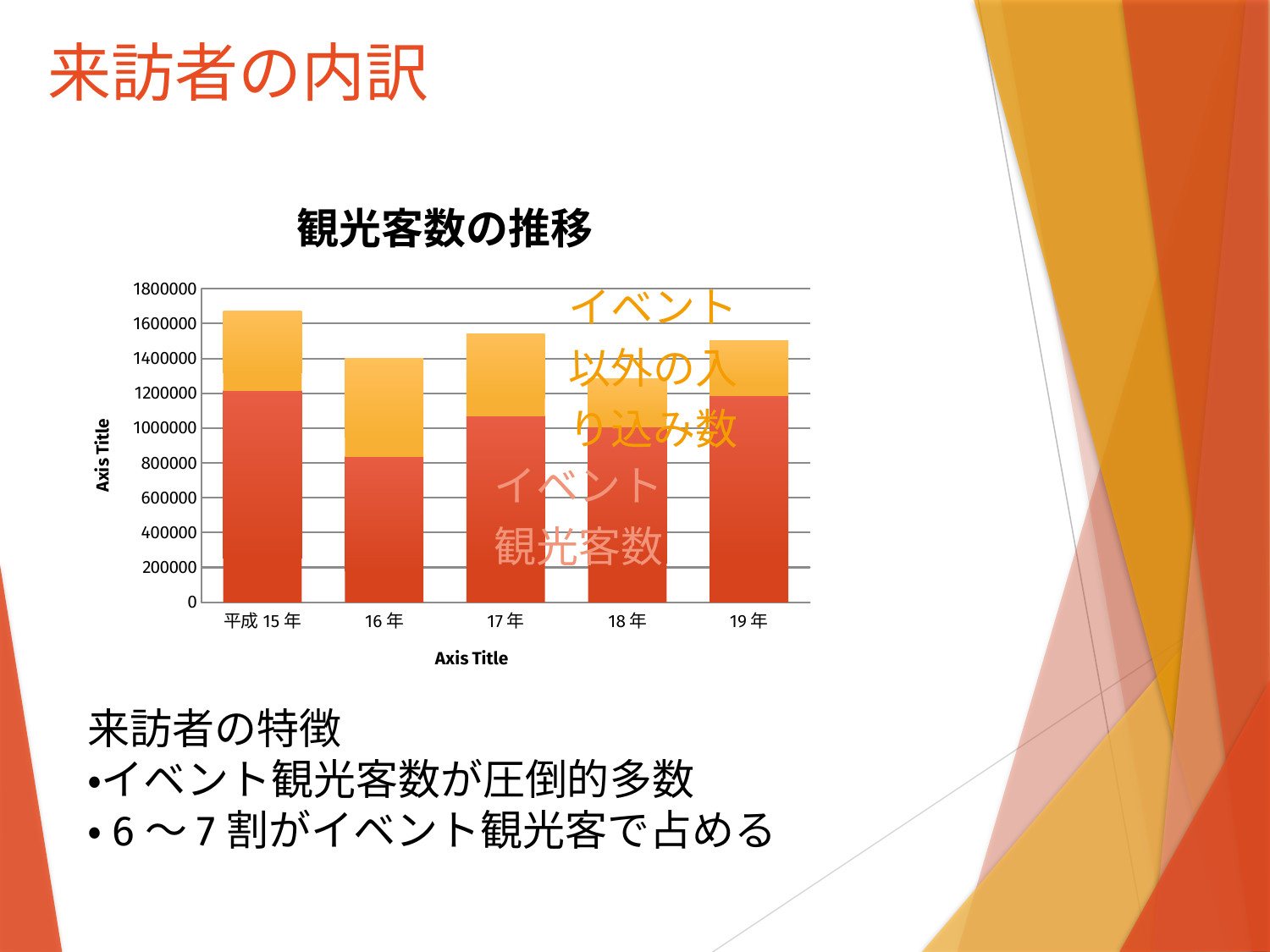

# 来訪者の内訳

### Chart: 観光客数の推移

| Category | イベント観光客数 | イベント以外の入り込み数 |
|---|---|---|
| 平成15年 | 1215000.0 | 458600.0 |
| 16年 | 835000.0 | 564400.0 |
| 17年 | 1070000.0 | 472300.0 |
| 18年 | 1005000.0 | 279400.0 |
| 19年 | 1185000.0 | 317000.0 |
来訪者の特徴
・イベント観光客数が圧倒的多数
・6〜7割がイベント観光客で占める